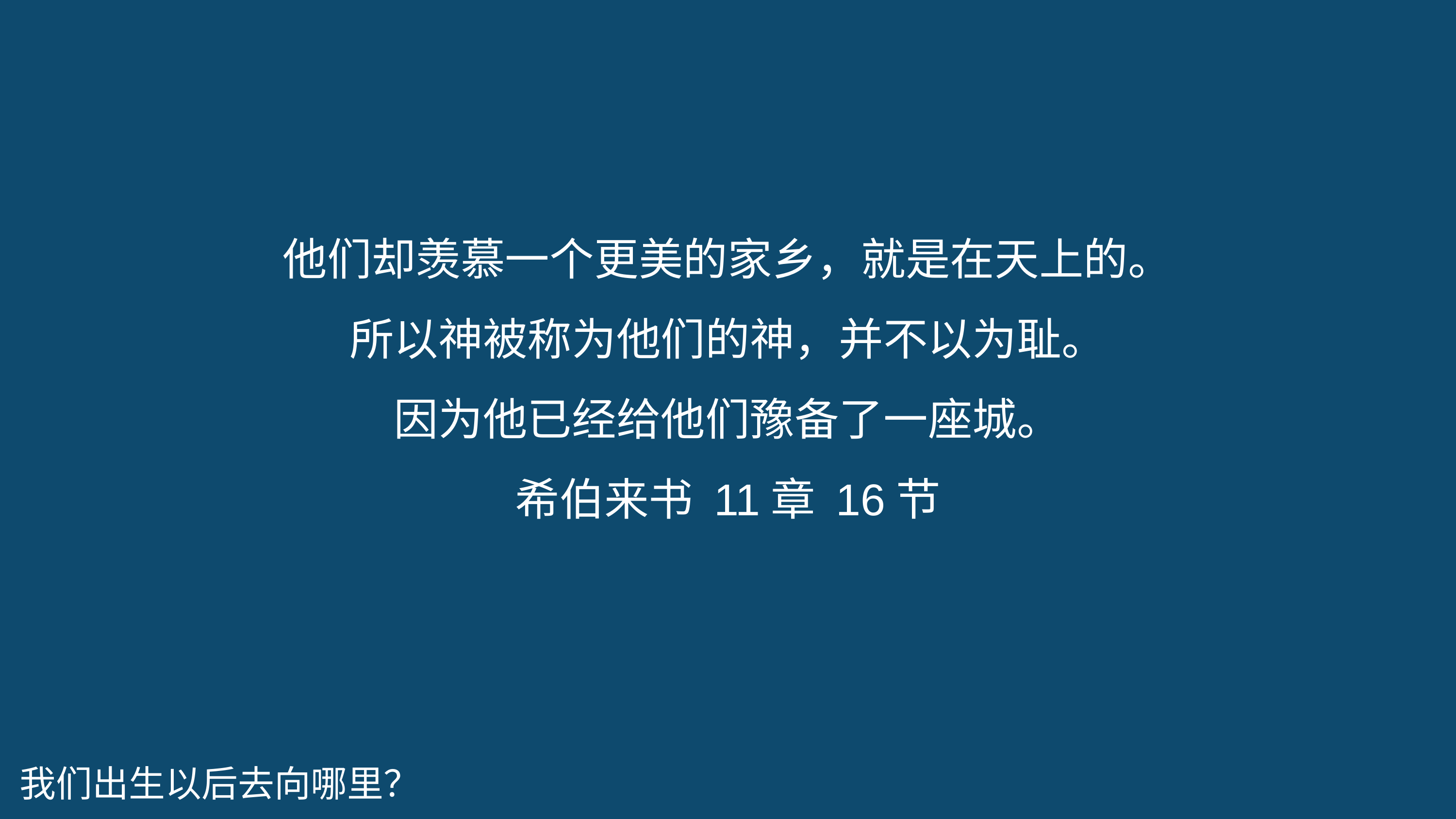

他们却羡慕一个更美的家乡，就是在天上的。
所以神被称为他们的神，并不以为耻。
因为他已经给他们豫备了一座城。
希伯来书 11章 16节
我们出生以后去向哪里？